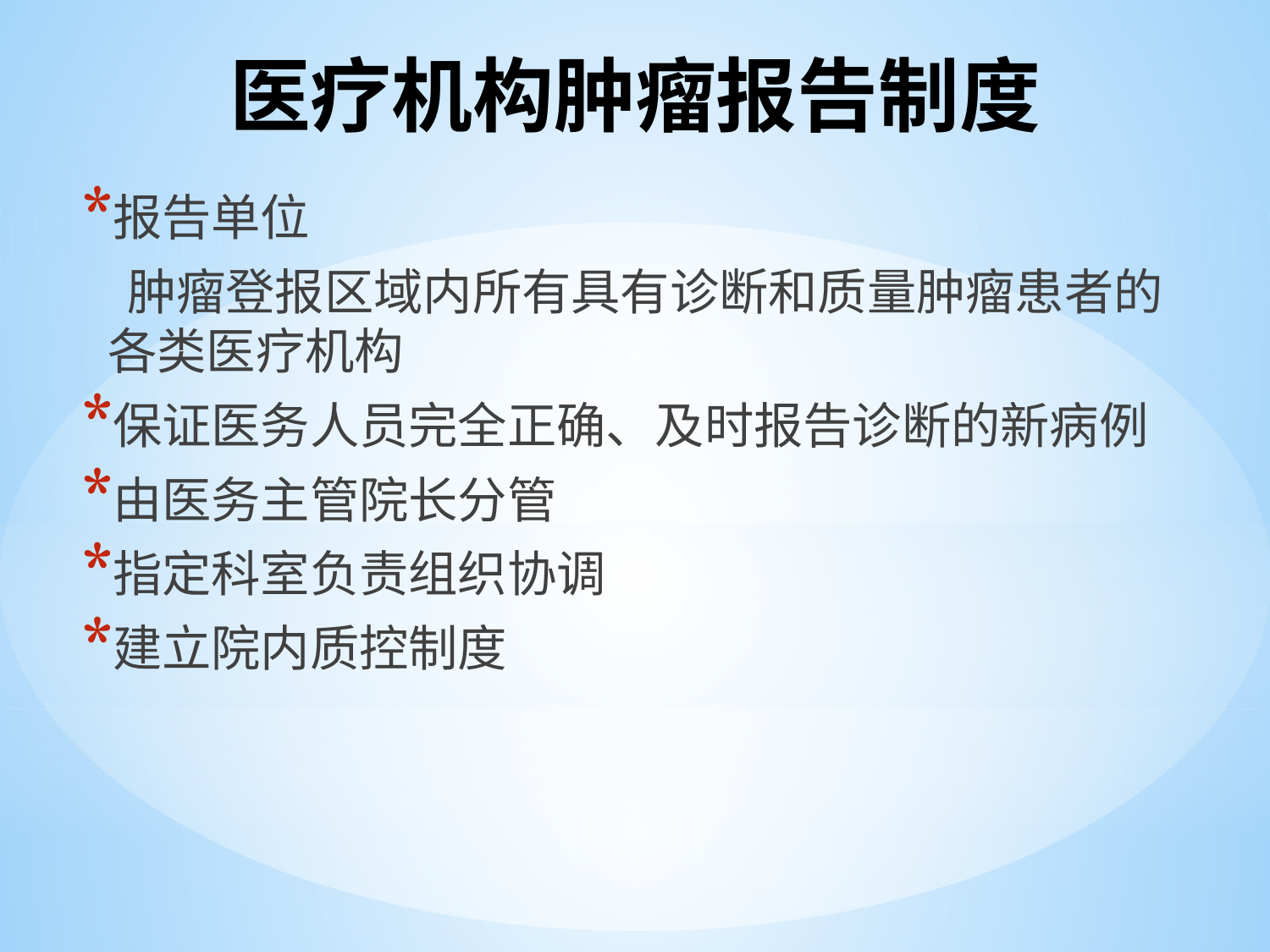

# 医疗机构肿瘤报告制度
报告单位
   肿瘤登报区域内所有具有诊断和质量肿瘤患者的各类医疗机构
保证医务人员完全正确、及时报告诊断的新病例
由医务主管院长分管
指定科室负责组织协调
建立院内质控制度